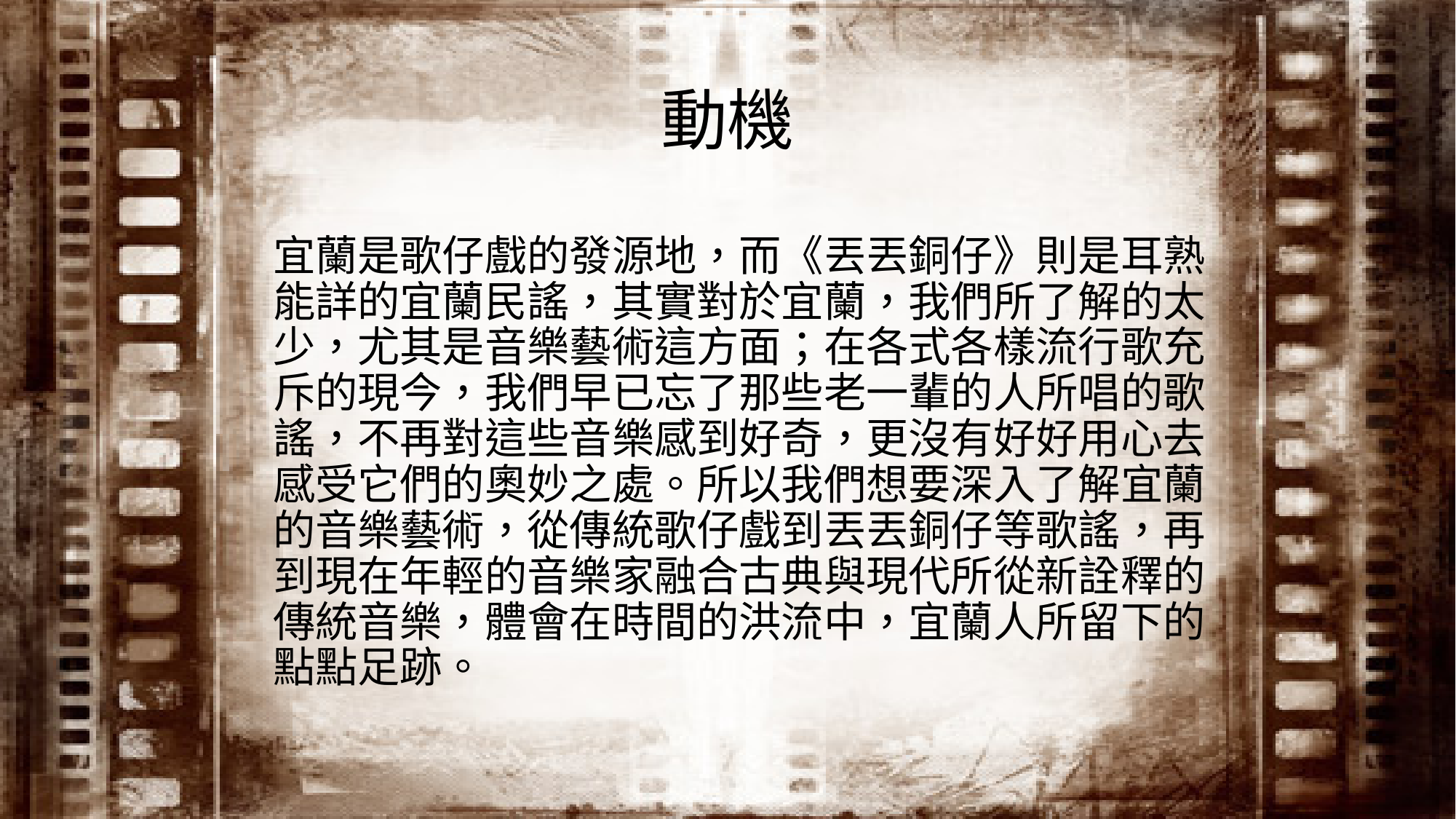

# 動機
宜蘭是歌仔戲的發源地，而《丟丟銅仔》則是耳熟能詳的宜蘭民謠，其實對於宜蘭，我們所了解的太少，尤其是音樂藝術這方面；在各式各樣流行歌充斥的現今，我們早已忘了那些老一輩的人所唱的歌謠，不再對這些音樂感到好奇，更沒有好好用心去感受它們的奧妙之處。所以我們想要深入了解宜蘭的音樂藝術，從傳統歌仔戲到丟丟銅仔等歌謠，再到現在年輕的音樂家融合古典與現代所從新詮釋的傳統音樂，體會在時間的洪流中，宜蘭人所留下的點點足跡。